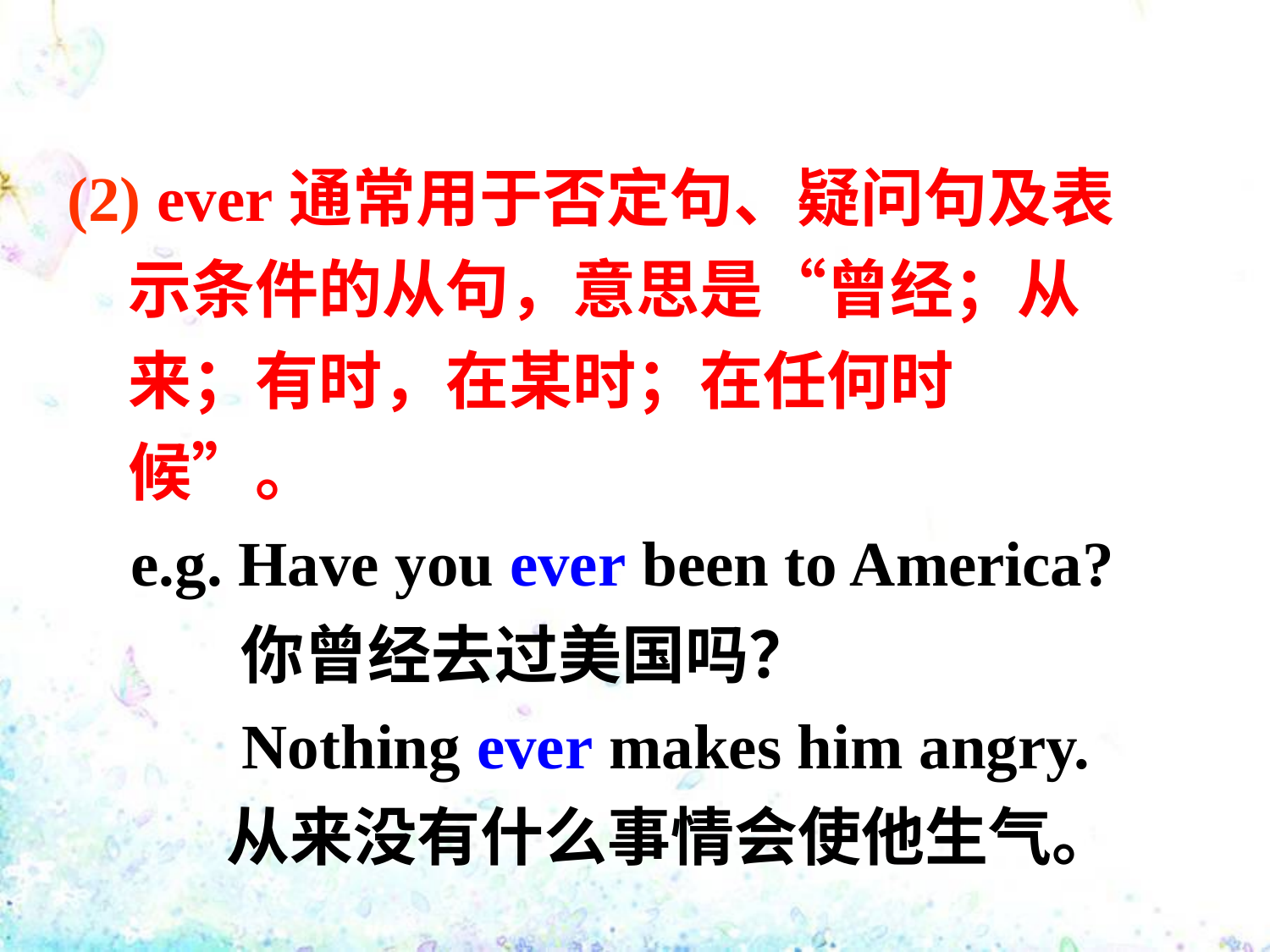

(2) ever通常用于否定句、疑问句及表示条件的从句，意思是“曾经；从来；有时，在某时；在任何时候”。
    e.g. Have you ever been to America?
           你曾经去过美国吗？
           Nothing ever makes him angry.
          从来没有什么事情会使他生气。